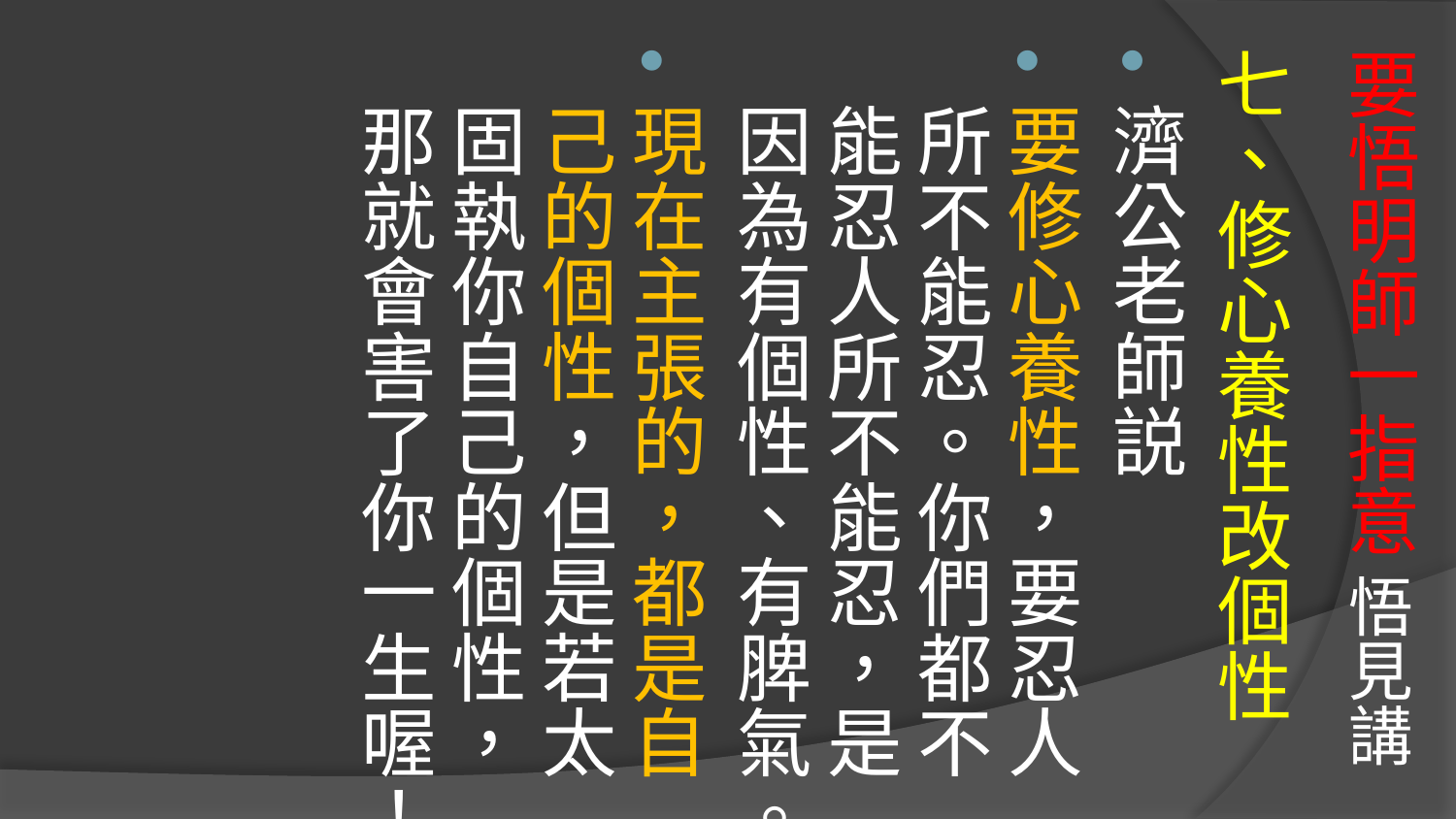

# 要悟明師一指意 悟見講
七、修心養性改個性
濟公老師説
要修心養性，要忍人所不能忍。你們都不能忍人所不能忍，是因為有個性、有脾氣。
現在主張的，都是自己的個性，但是若太固執你自己的個性，那就會害了你一生喔！